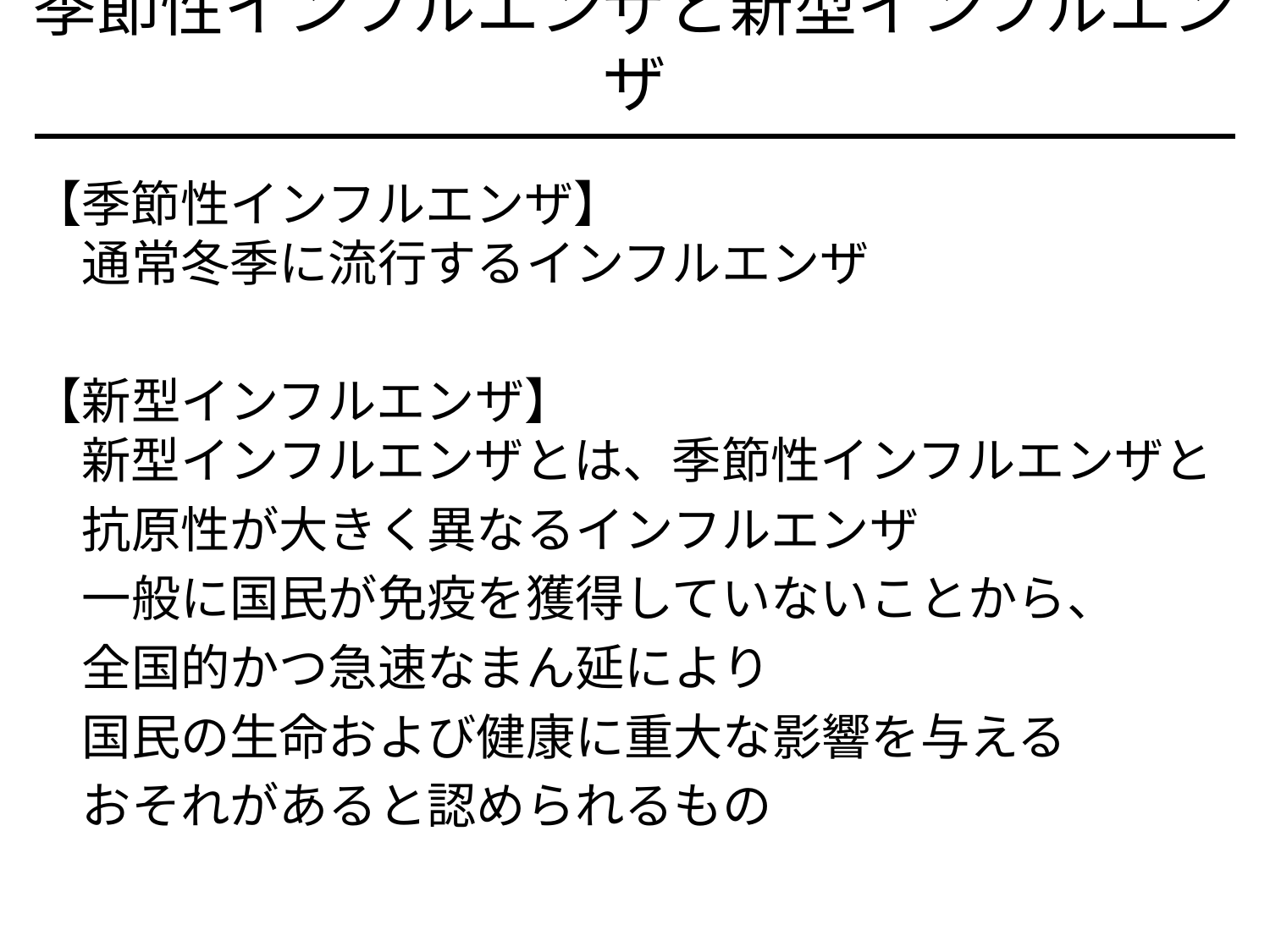

季節性インフルエンザと新型インフルエンザ
【季節性インフルエンザ】
　通常冬季に流行するインフルエンザ

【新型インフルエンザ】
　新型インフルエンザとは、季節性インフルエンザと
　抗原性が大きく異なるインフルエンザ
　一般に国民が免疫を獲得していないことから、
　全国的かつ急速なまん延により
　国民の生命および健康に重大な影響を与える
　おそれがあると認められるもの